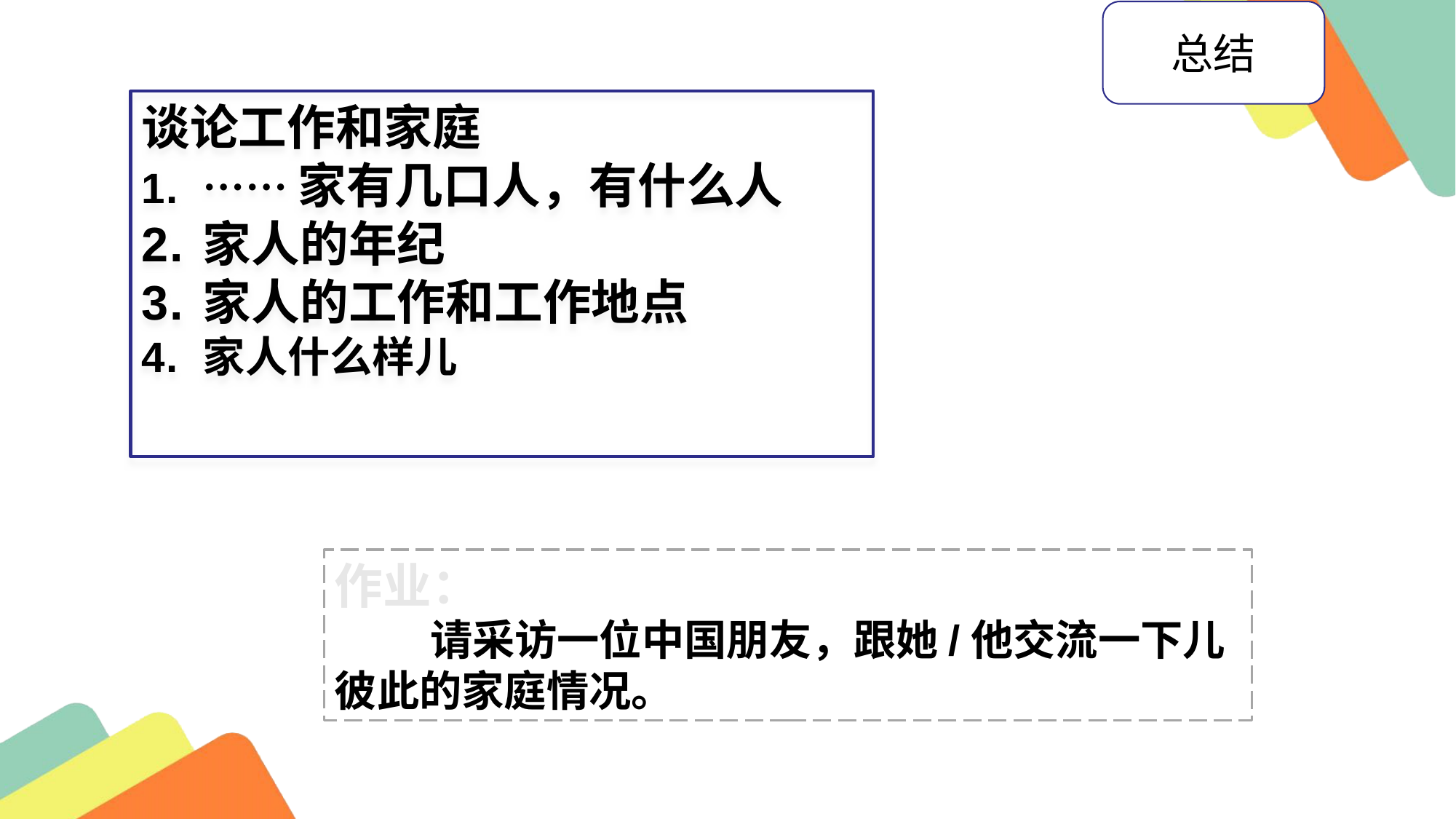

总结
谈论工作和家庭
……家有几口人，有什么人
家人的年纪
家人的工作和工作地点
家人什么样儿

作业：
         请采访一位中国朋友，跟她/他交流一下儿彼此的家庭情况。